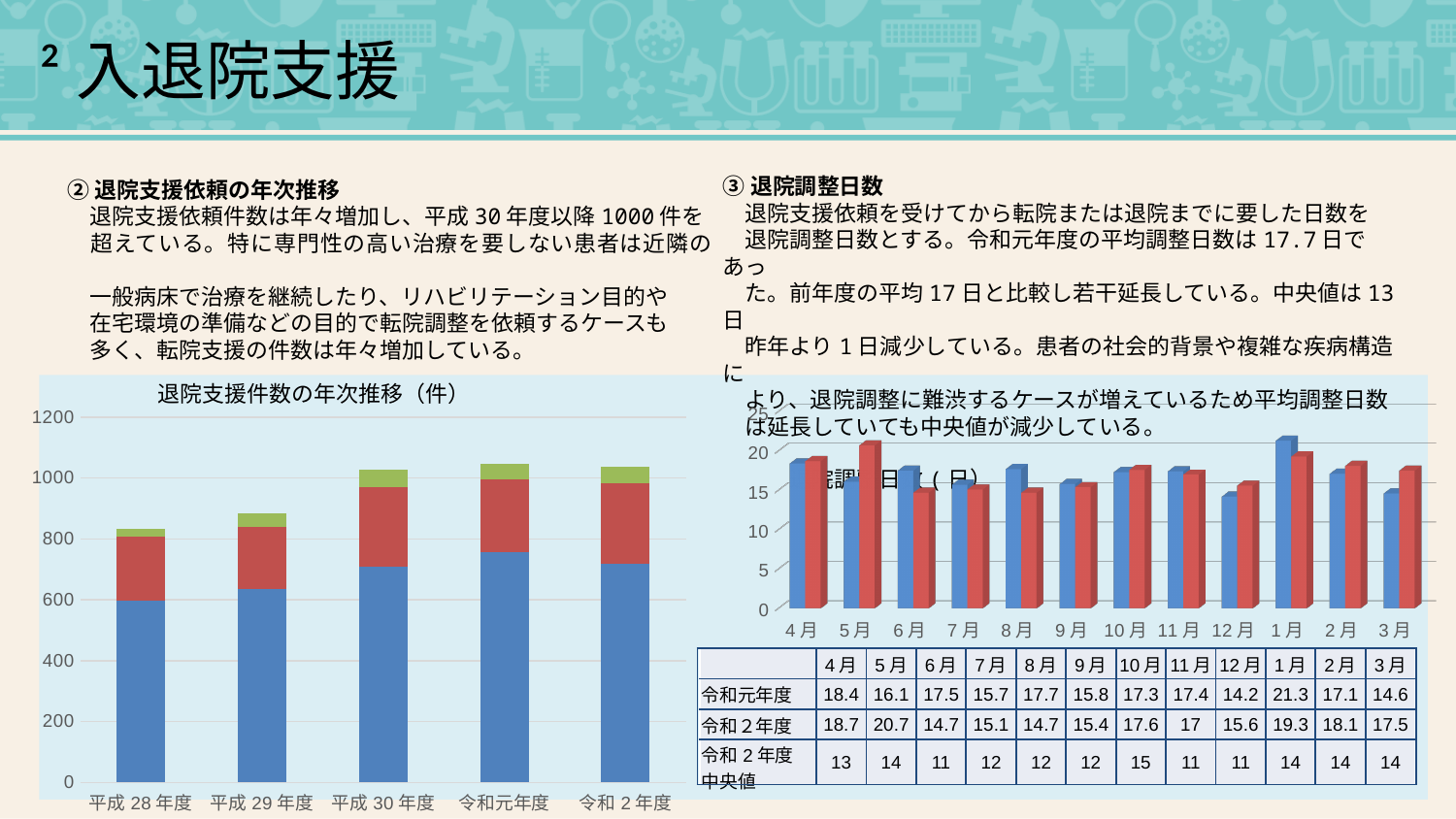

²入退院支援
③退院調整日数
　退院支援依頼を受けてから転院または退院までに要した日数を
　退院調整日数とする。令和元年度の平均調整日数は17.7日であっ
　た。前年度の平均17日と比較し若干延長している。中央値は13日
　昨年より1日減少している。患者の社会的背景や複雑な疾病構造に
　より、退院調整に難渋するケースが増えているため平均調整日数
　は延長していても中央値が減少している。

　　　退院調整日数(日）
②退院支援依頼の年次推移
　退院支援依頼件数は年々増加し、平成30年度以降1000件を
　超えている。特に専門性の高い治療を要しない患者は近隣の
　一般病床で治療を継続したり、リハビリテーション目的や
　在宅環境の準備などの目的で転院調整を依頼するケースも
　多く、転院支援の件数は年々増加している。

退院支援件数の年次推移（件）

### Chart

| Category | 転院調整 | 在宅調整 | その他 |
|---|---|---|---|
| 平成28年度 | 598.0 | 209.0 | 25.0 |
| 平成29年度 | 636.0 | 203.0 | 46.0 |
| 平成30年度 | 708.0 | 262.0 | 56.0 |
| 令和元年度 | 756.0 | 238.0 | 51.0 |
| 令和2年度 | 718.0 | 265.0 | 53.0 |

[unsupported chart]

|  |
| --- |
|  | 4月 | 5月 | 6月 | 7月 | 8月 | 9月 | 10月 | 11月 | 12月 | 1月 | 2月 | 3月 |
| --- | --- | --- | --- | --- | --- | --- | --- | --- | --- | --- | --- | --- |
| 令和元年度 | 18.4 | 16.1 | 17.5 | 15.7 | 17.7 | 15.8 | 17.3 | 17.4 | 14.2 | 21.3 | 17.1 | 14.6 |
| 令和２年度 | 18.7 | 20.7 | 14.7 | 15.1 | 14.7 | 15.4 | 17.6 | 17 | 15.6 | 19.3 | 18.1 | 17.5 |
| 令和2年度 中央値 | 13 | 14 | 11 | 12 | 12 | 12 | 15 | 11 | 11 | 14 | 14 | 14 |